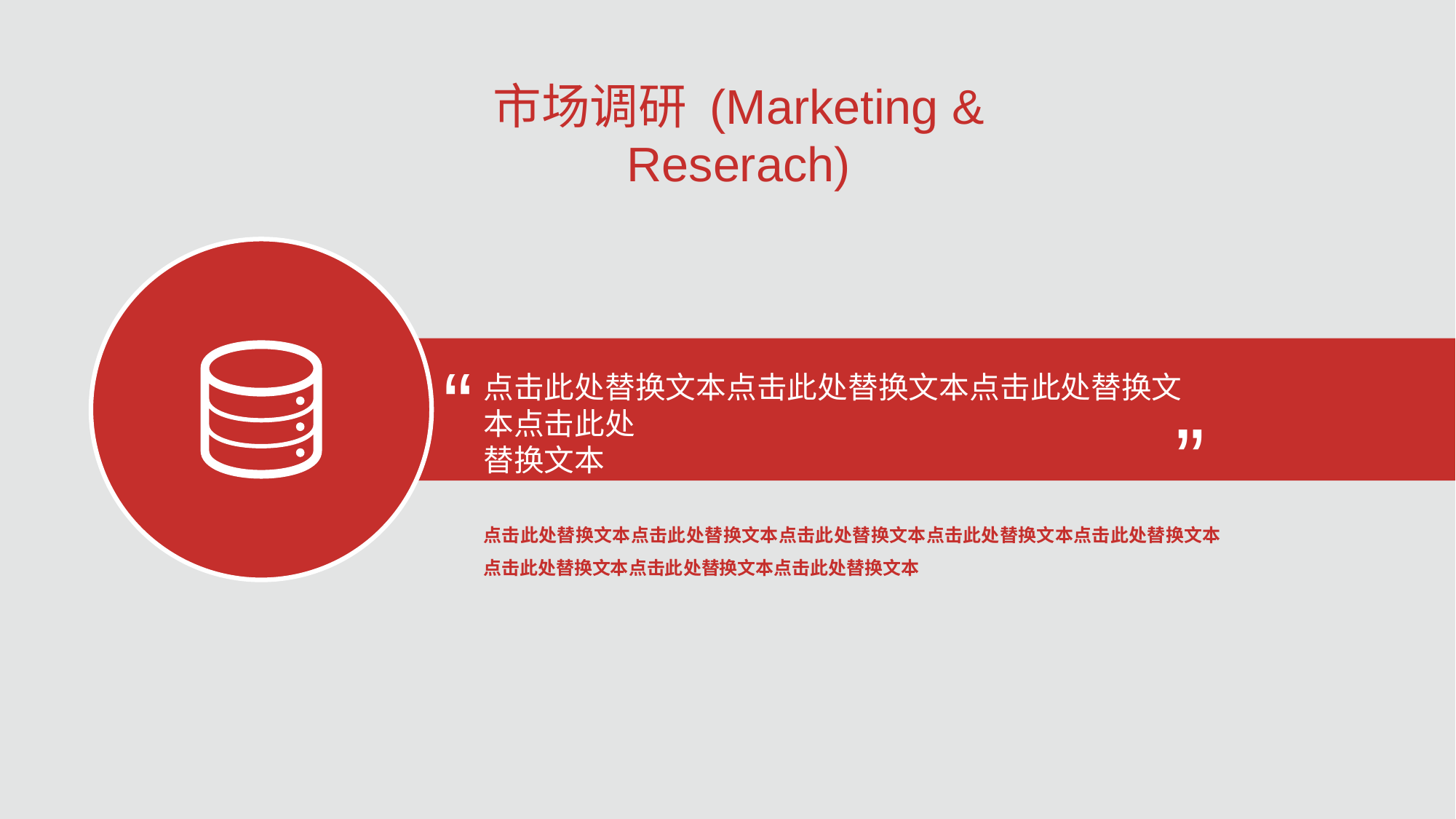

市场调研 (Marketing & Reserach)

“
点击此处替换文本点击此处替换文本点击此处替换文本点击此处
替换文本
”
点击此处替换文本点击此处替换文本点击此处替换文本点击此处替换文本点击此处替换文本点击此处替换文本点击此处替换文本点击此处替换文本